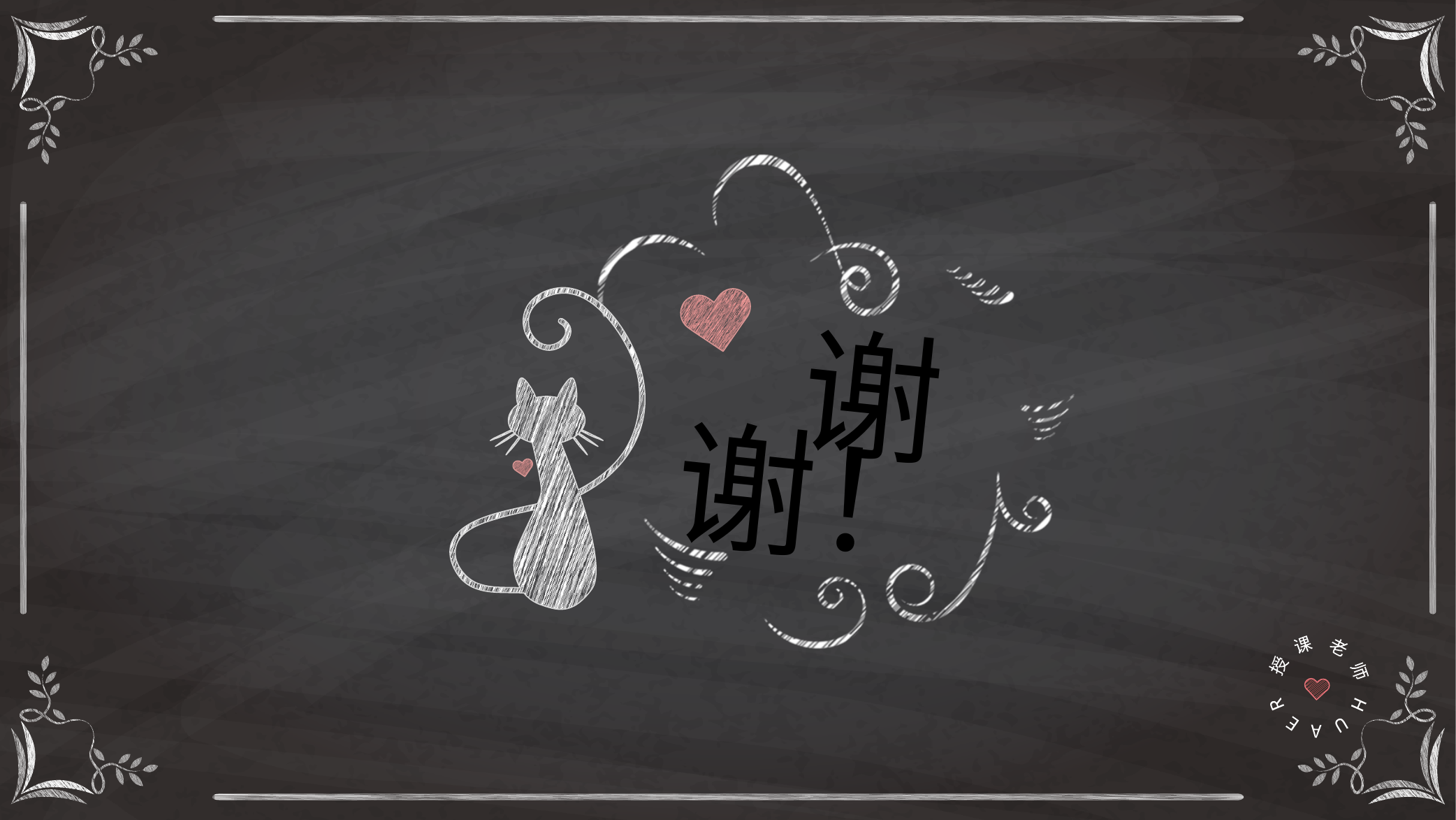

谢
谢！
 授   课    老   师    H   U   A   E   R